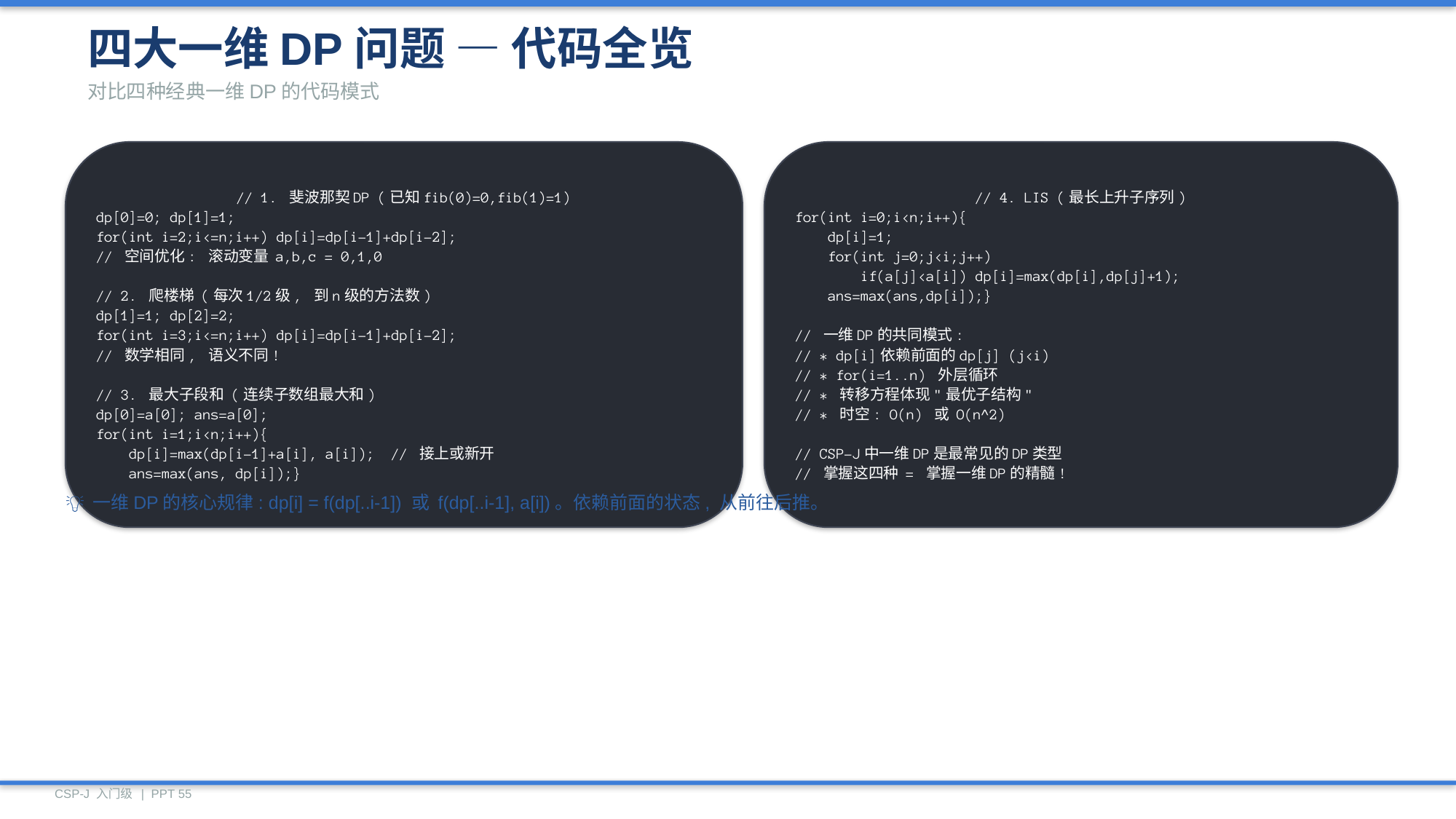

四大一维DP问题 — 代码全览
对比四种经典一维DP的代码模式
// 1. 斐波那契DP (已知fib(0)=0,fib(1)=1)
dp[0]=0; dp[1]=1;
for(int i=2;i<=n;i++) dp[i]=dp[i-1]+dp[i-2];
// 空间优化: 滚动变量 a,b,c = 0,1,0

// 2. 爬楼梯 (每次1/2级, 到n级的方法数)
dp[1]=1; dp[2]=2;
for(int i=3;i<=n;i++) dp[i]=dp[i-1]+dp[i-2];
// 数学相同, 语义不同!

// 3. 最大子段和 (连续子数组最大和)
dp[0]=a[0]; ans=a[0];
for(int i=1;i<n;i++){
    dp[i]=max(dp[i-1]+a[i], a[i]);  // 接上或新开
    ans=max(ans, dp[i]);}
// 4. LIS (最长上升子序列)
for(int i=0;i<n;i++){
    dp[i]=1;
    for(int j=0;j<i;j++)
        if(a[j]<a[i]) dp[i]=max(dp[i],dp[j]+1);
    ans=max(ans,dp[i]);}

// 一维DP的共同模式:
// * dp[i]依赖前面的dp[j] (j<i)
// * for(i=1..n) 外层循环
// * 转移方程体现"最优子结构"
// * 时空: O(n) 或 O(n^2)

// CSP-J中一维DP是最常见的DP类型
// 掌握这四种 = 掌握一维DP的精髓!
💡 一维DP的核心规律: dp[i] = f(dp[..i-1]) 或 f(dp[..i-1], a[i])。依赖前面的状态, 从前往后推。

CSP-J 入门级  |  PPT 55